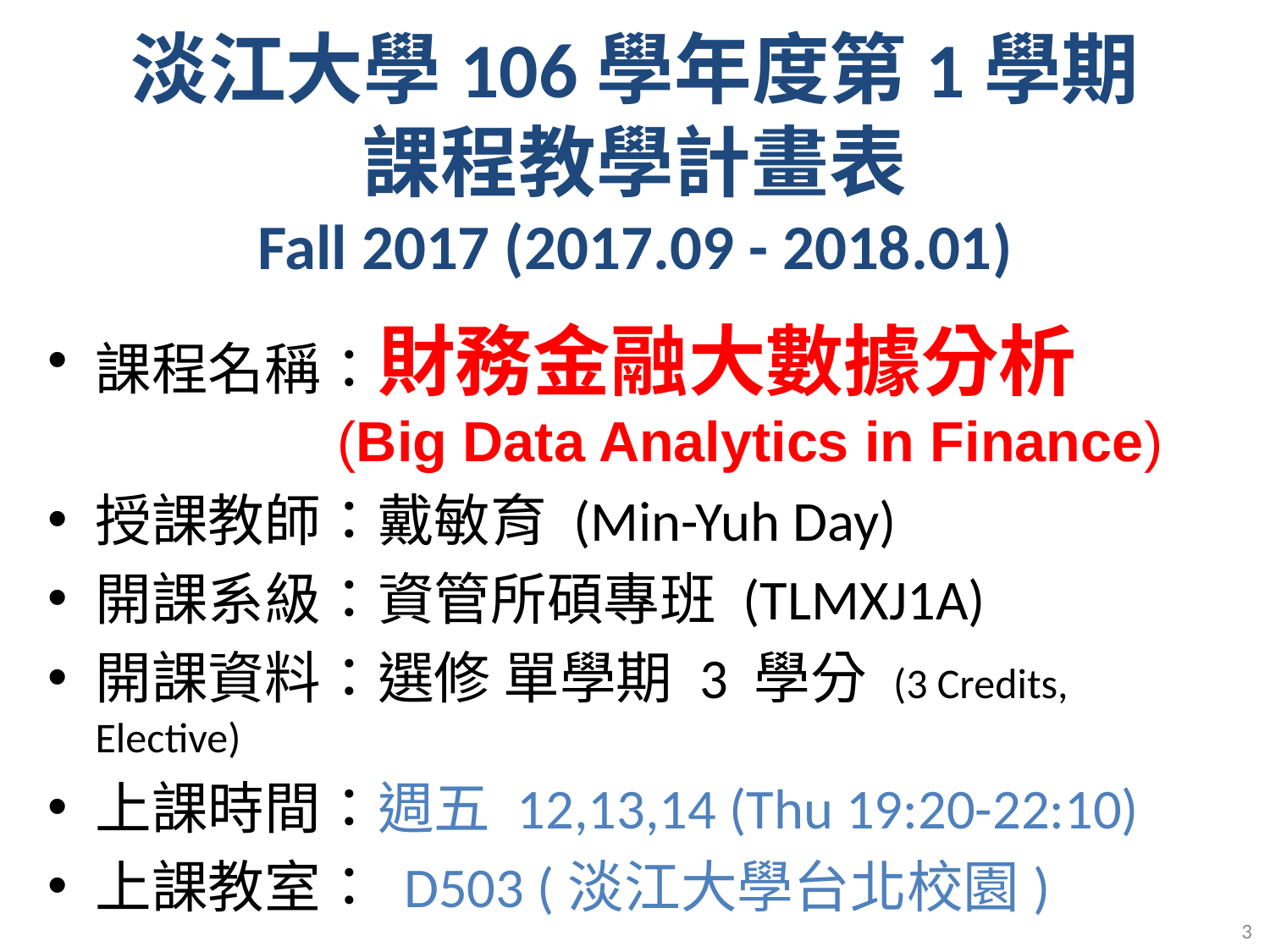

# 淡江大學106學年度第1學期 課程教學計畫表 Fall 2017 (2017.09 - 2018.01)
課程名稱：財務金融大數據分析
                  (Big Data Analytics in Finance)
授課教師：戴敏育 (Min-Yuh Day)
開課系級：資管所碩專班 (TLMXJ1A)
開課資料：選修 單學期 3 學分 (3 Credits, Elective)
上課時間：週五 12,13,14 (Thu 19:20-22:10)
上課教室： D503 (淡江大學台北校園)
3